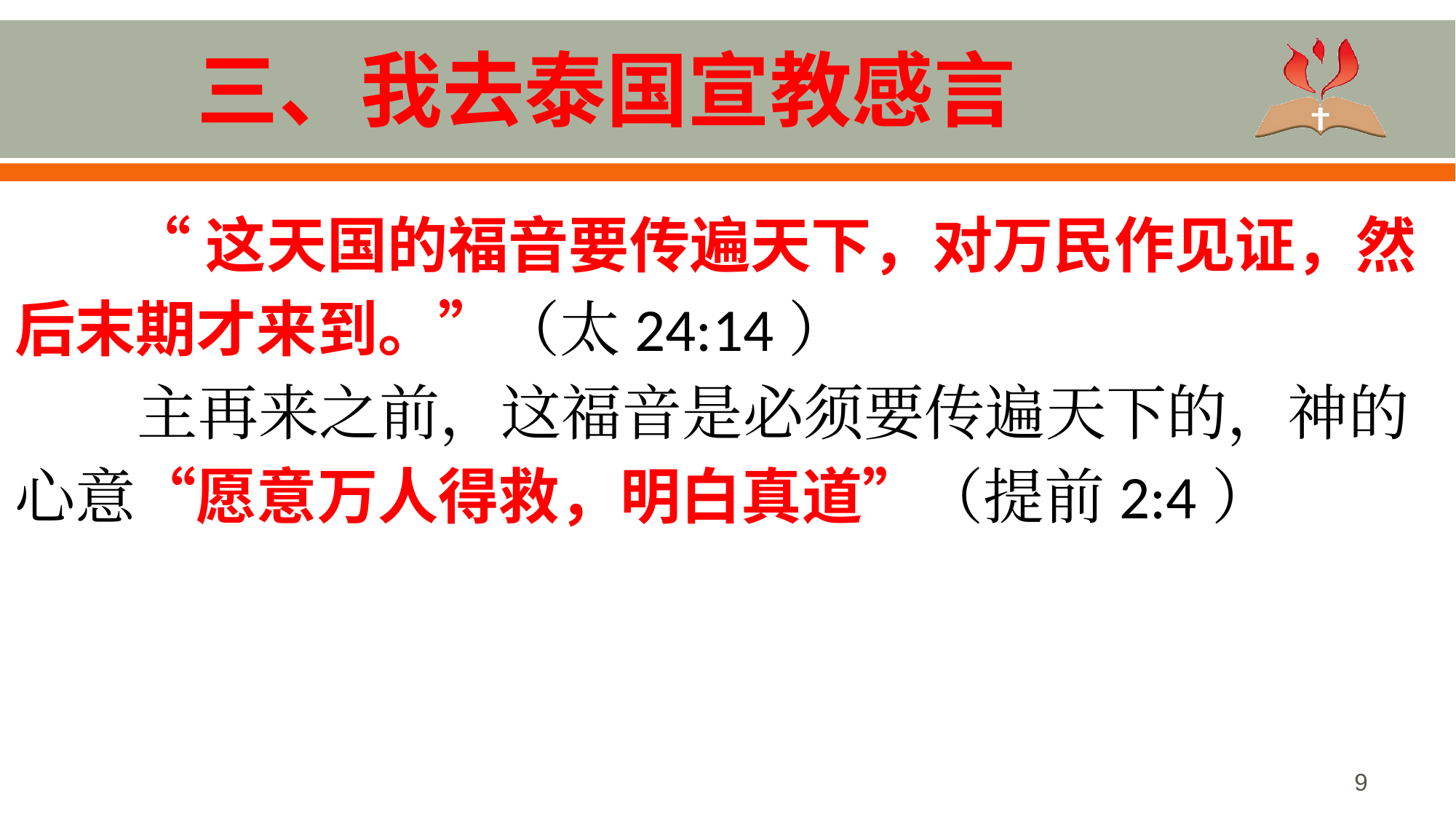

# 三、我去泰国宣教感言
“这天国的福音要传遍天下，对万民作见证，然后末期才来到。”（太24:14）
主再来之前，这福音是必须要传遍天下的，神的心意“愿意万人得救，明白真道”（提前2:4）
9